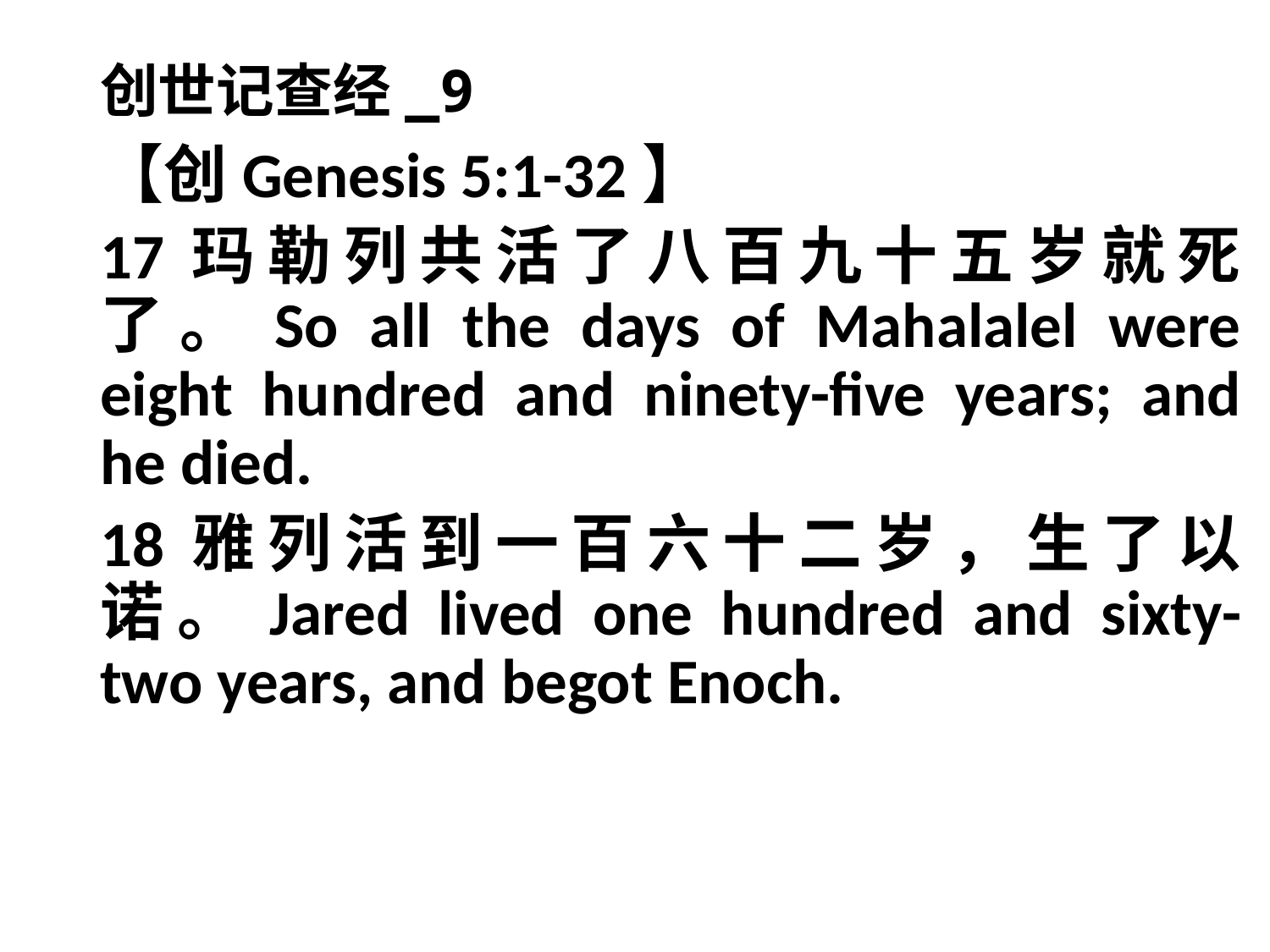

# 创世记查经_9
【创Genesis 5:1-32】
17玛勒列共活了八百九十五岁就死了。So all the days of Mahalalel were eight hundred and ninety-five years; and he died.
18雅列活到一百六十二岁，生了以诺。Jared lived one hundred and sixty-two years, and begot Enoch.